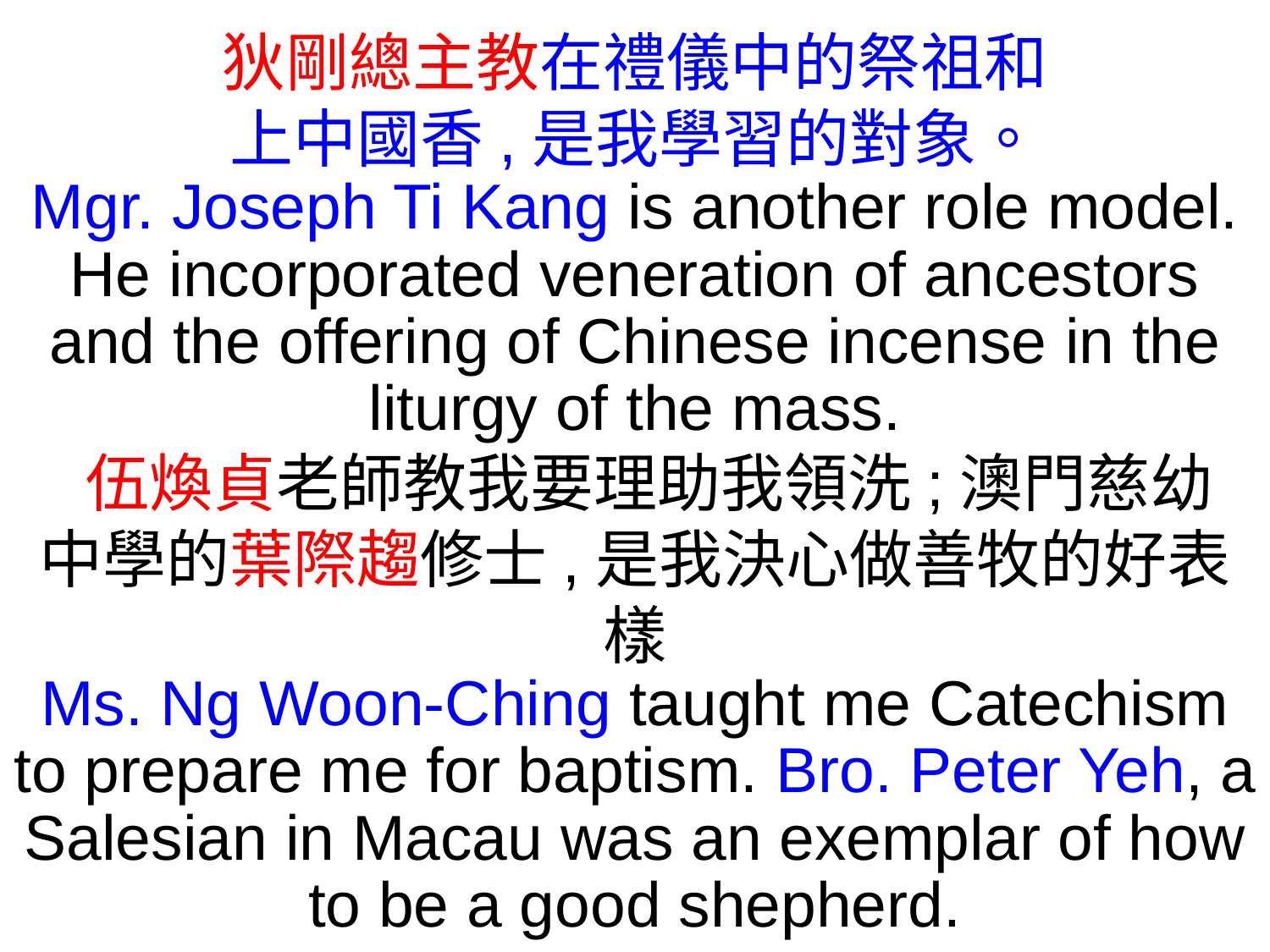

狄剛總主教在禮儀中的祭祖和
上中國香,是我學習的對象。
Mgr. Joseph Ti Kang is another role model. He incorporated veneration of ancestors and the offering of Chinese incense in the liturgy of the mass.
 伍煥貞老師教我要理助我領洗;澳門慈幼
中學的葉際趨修士,是我決心做善牧的好表樣
Ms. Ng Woon-Ching taught me Catechism to prepare me for baptism. Bro. Peter Yeh, a Salesian in Macau was an exemplar of how to be a good shepherd.